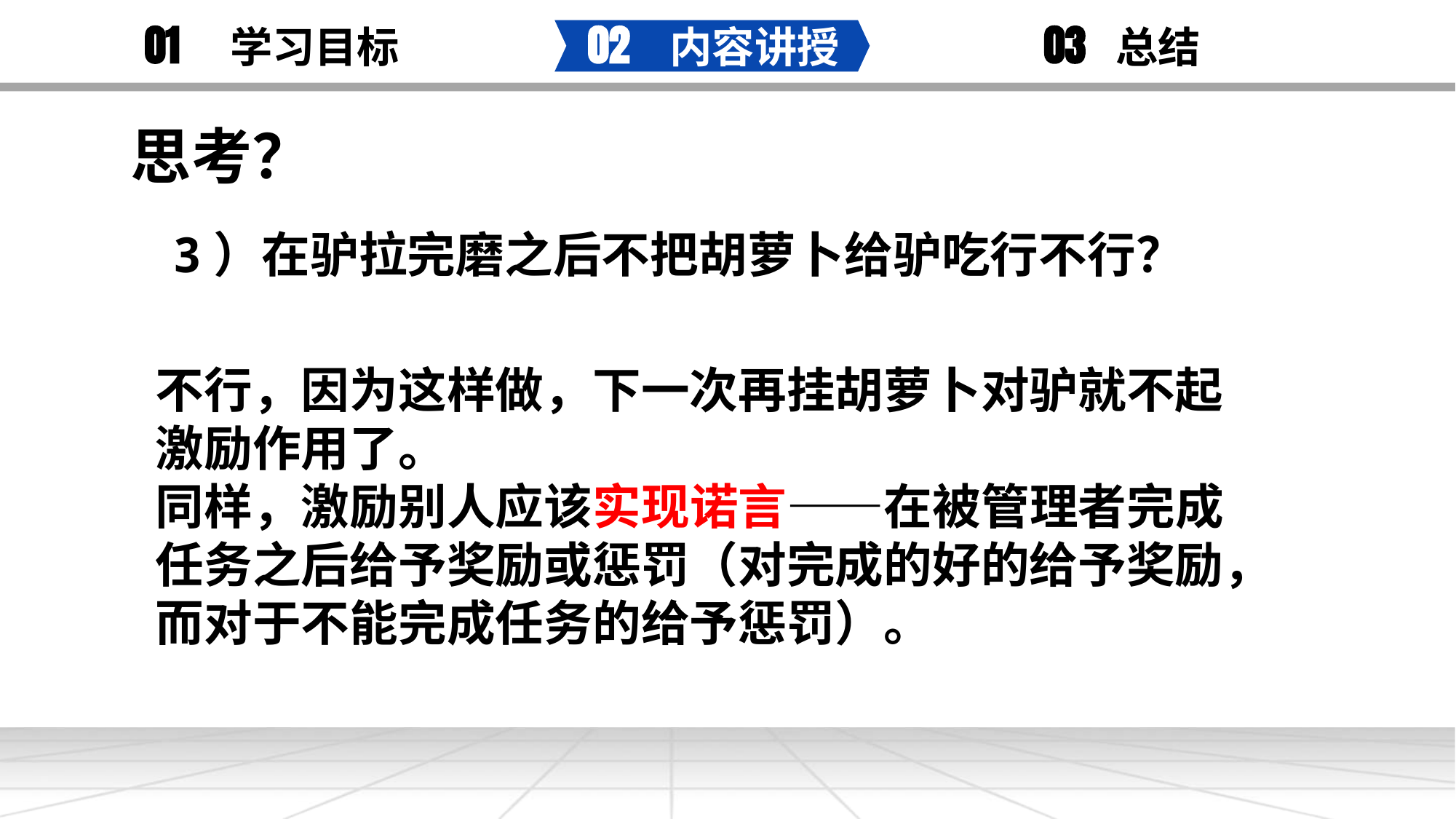

02   内容讲授
03  总结
01    学习目标

思考？
3）在驴拉完磨之后不把胡萝卜给驴吃行不行？

不行，因为这样做，下一次再挂胡萝卜对驴就不起激励作用了。
同样，激励别人应该实现诺言——在被管理者完成任务之后给予奖励或惩罚（对完成的好的给予奖励，而对于不能完成任务的给予惩罚）。